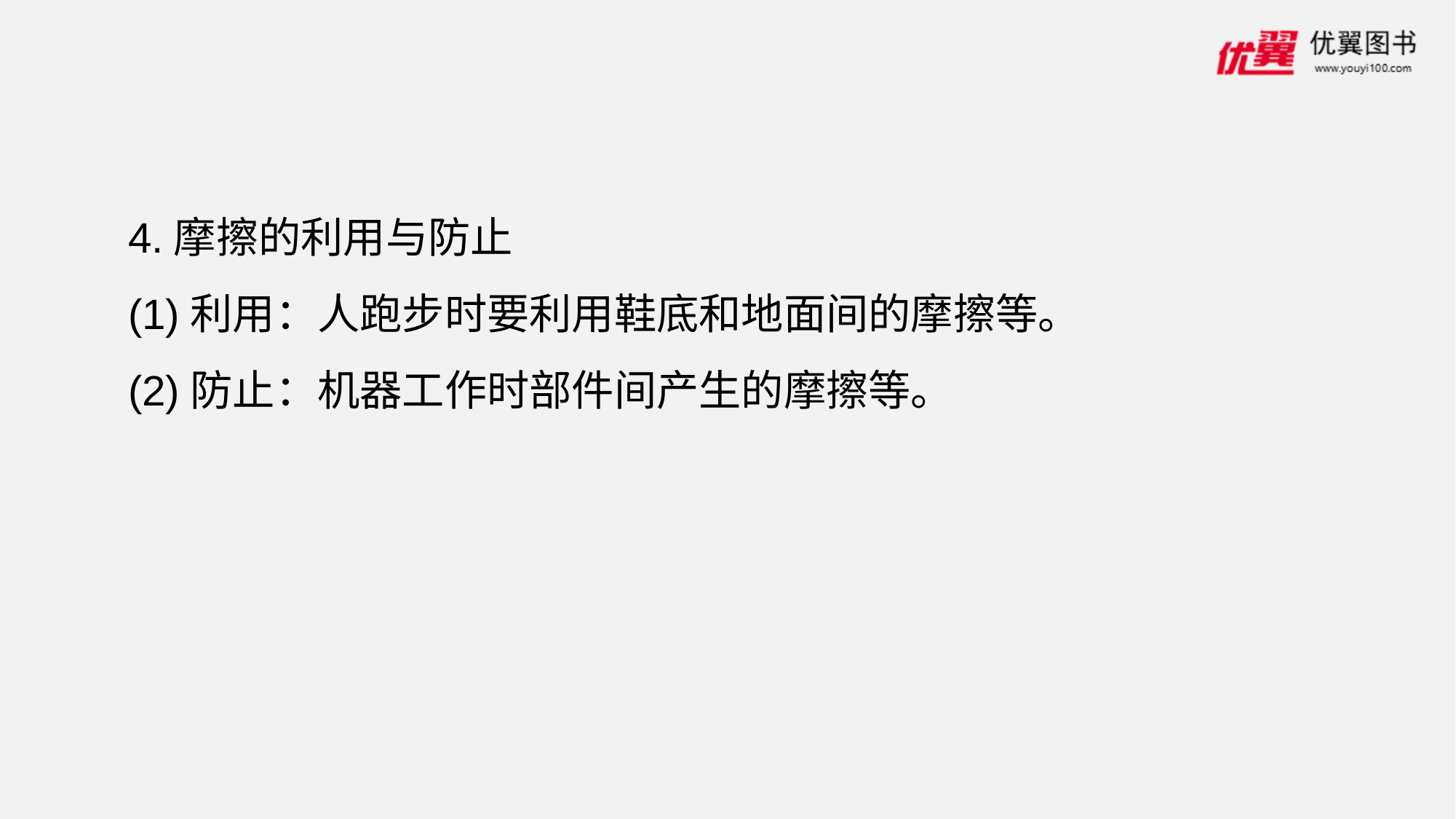

4.摩擦的利用与防止
(1)利用：人跑步时要利用鞋底和地面间的摩擦等。
(2)防止：机器工作时部件间产生的摩擦等。